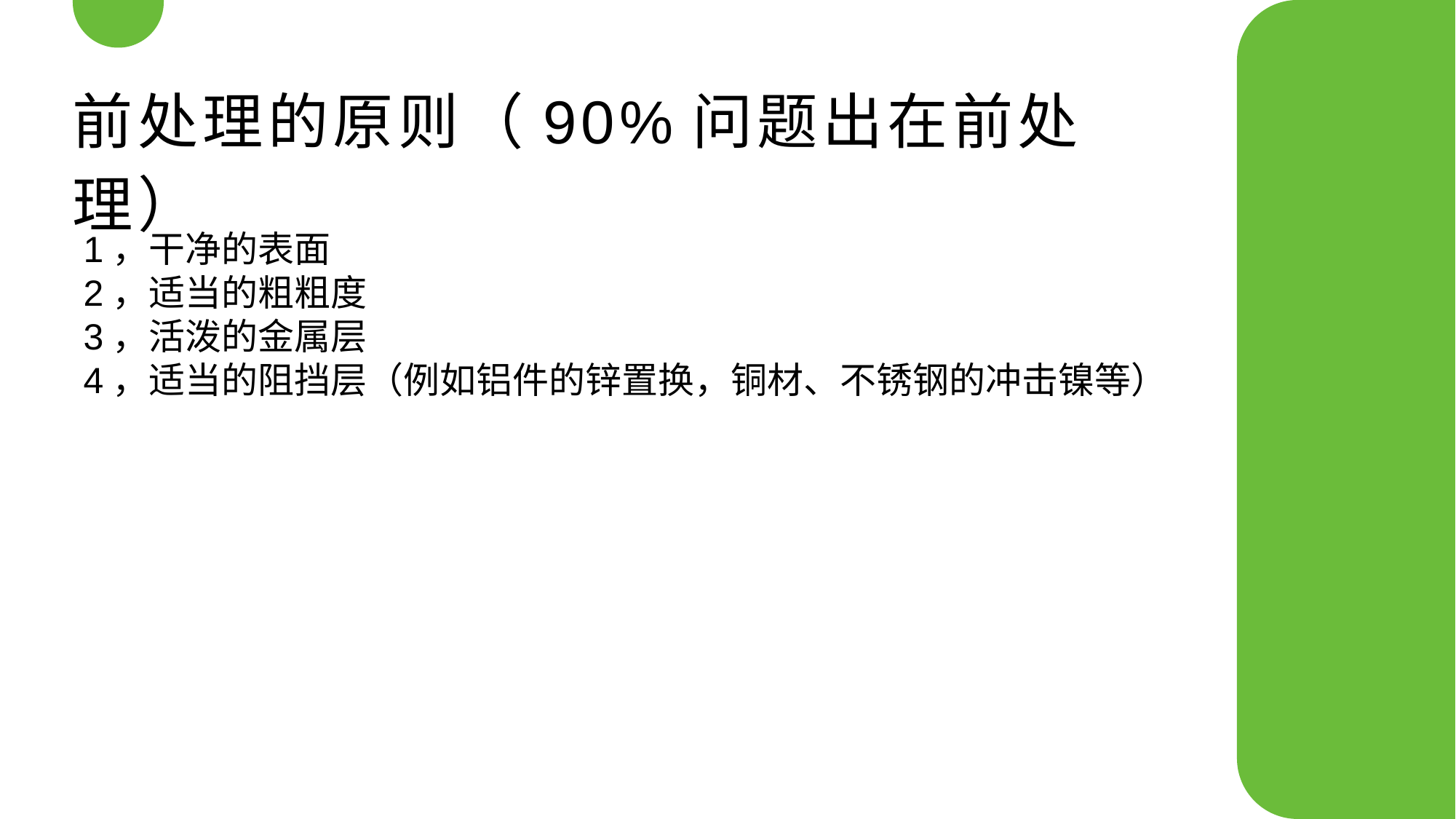

# 前处理的原则（90%问题出在前处理）
1，干净的表面
2，适当的粗粗度
3，活泼的金属层
4，适当的阻挡层（例如铝件的锌置换，铜材、不锈钢的冲击镍等）